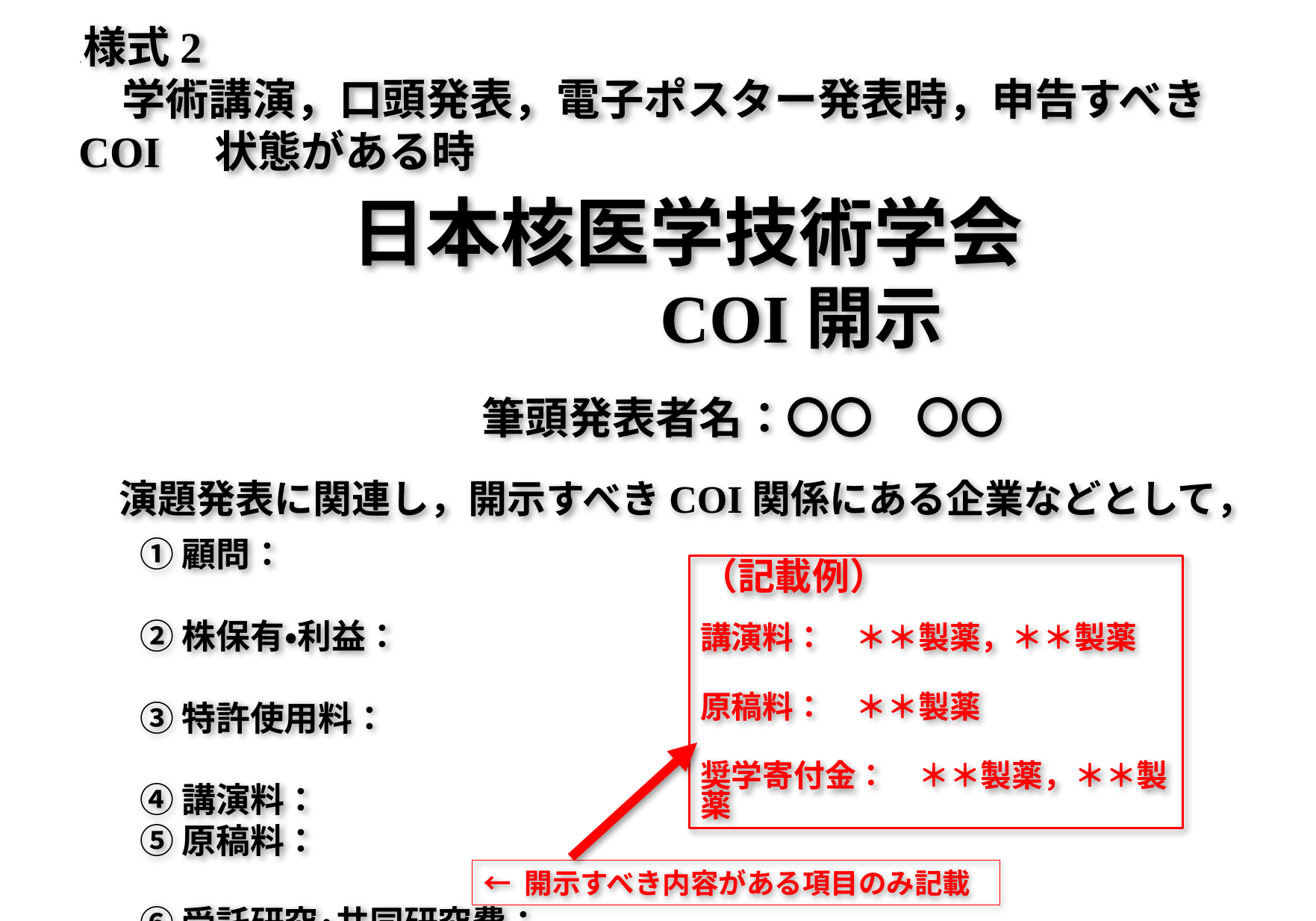

旬　様式2
　学術講演，口頭発表，電子ポスター発表時，申告すべきCOI　状態がある時

日本核医学技術学会
　　　　　COI開示

　　　筆頭発表者名：〇〇　〇〇
演題発表に関連し，開示すべきCOI関係にある企業などとして，
①顧問：
②株保有・利益：
③特許使用料：
④講演料：
⑤原稿料：
⑥受託研究･共同研究費：
⑦奨学寄付金：
⑧寄付講座所属：
⑨贈答品などの報酬：
（記載例）
講演料：　＊＊製薬，＊＊製薬
原稿料：　＊＊製薬
奨学寄付金：　＊＊製薬，＊＊製薬
← 開示すべき内容がある項目のみ記載